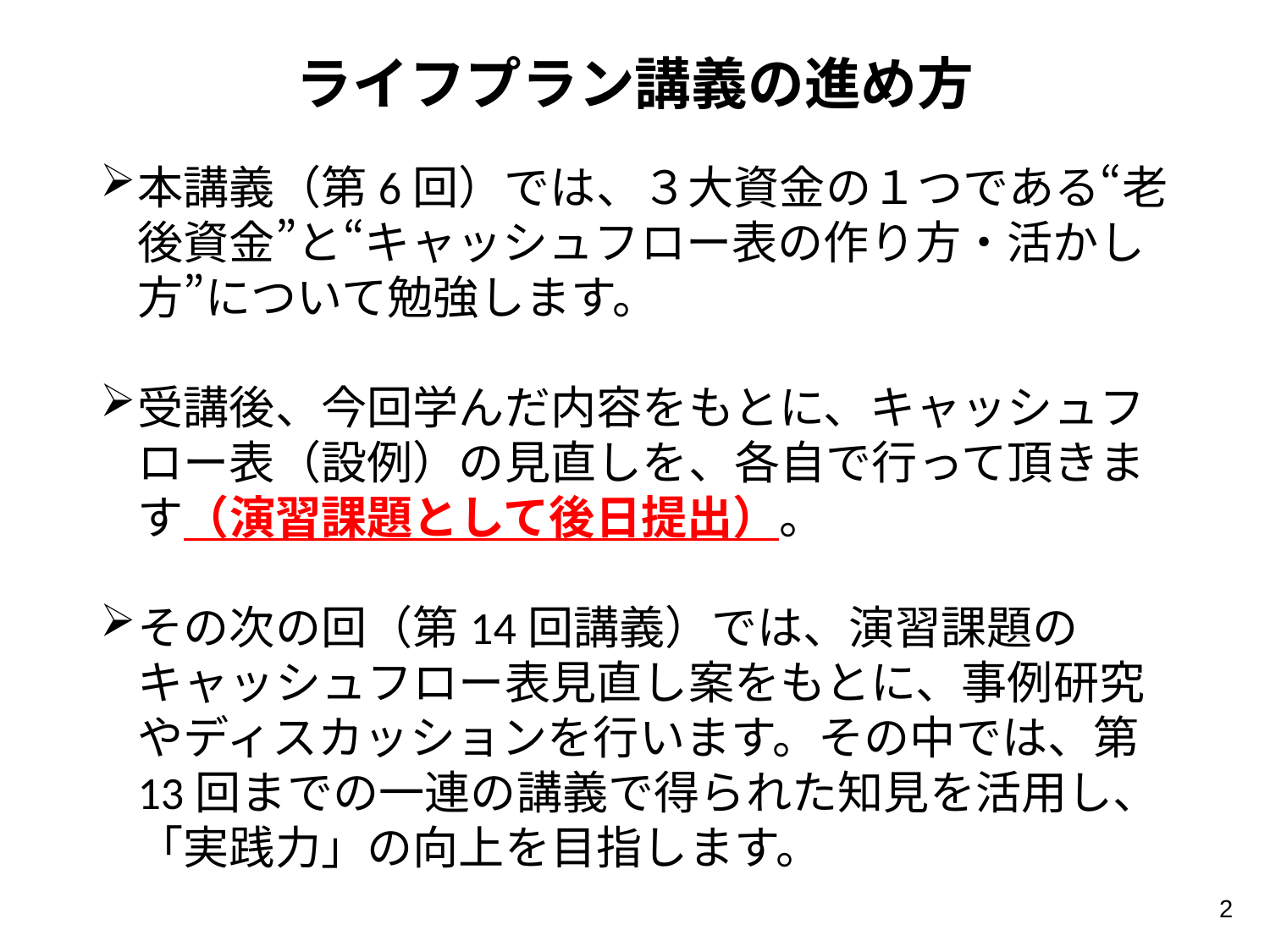

# ライフプラン講義の進め方
本講義（第6回）では、３大資金の１つである“老後資金”と“キャッシュフロー表の作り方・活かし方”について勉強します。

受講後、今回学んだ内容をもとに、キャッシュフロー表（設例）の見直しを、各自で行って頂きます（演習課題として後日提出）。

その次の回（第14回講義）では、演習課題のキャッシュフロー表見直し案をもとに、事例研究やディスカッションを行います。その中では、第13回までの一連の講義で得られた知見を活用し、「実践力」の向上を目指します。
2